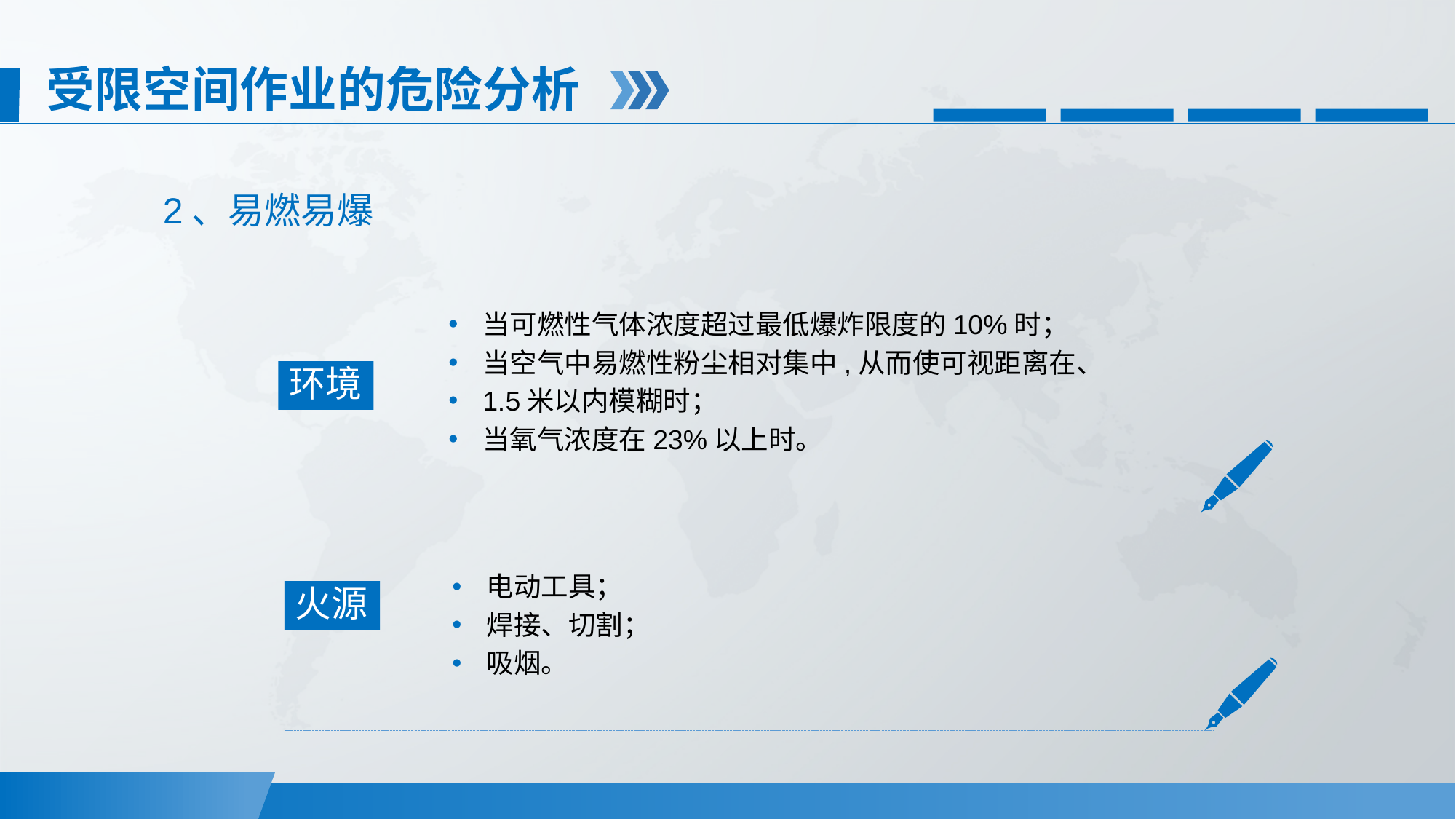

受限空间作业的危险分析

2、易燃易爆
当可燃性气体浓度超过最低爆炸限度的10%时；
当空气中易燃性粉尘相对集中,从而使可视距离在、
1.5米以内模糊时；
当氧气浓度在23%以上时。
环境

电动工具；
焊接、切割；
吸烟。
火源